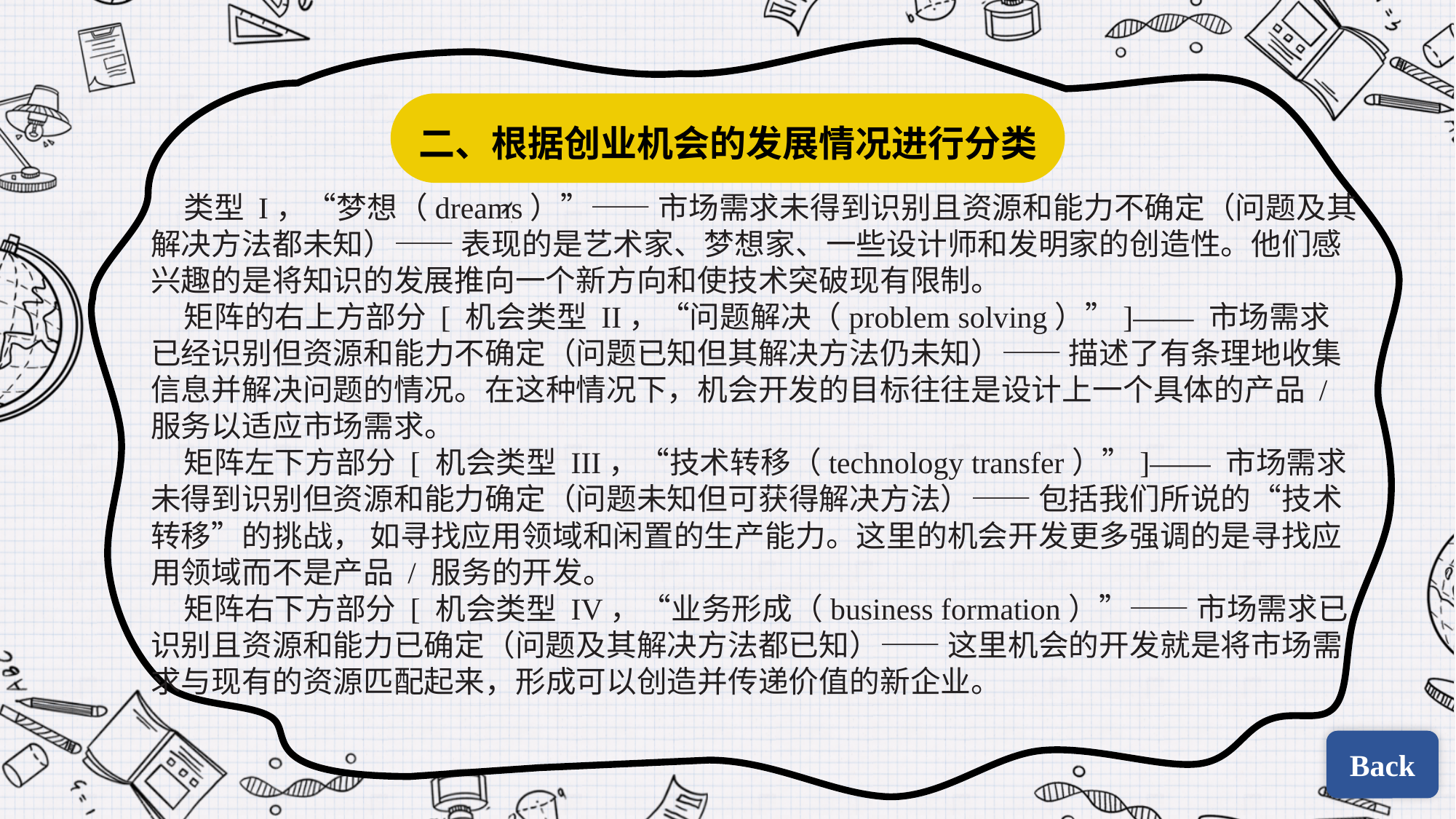

二、根据创业机会的发展情况进行分类
类型 I，“梦想（dreams）”—— 市场需求未得到识别且资源和能力不确定（问题及其解决方法都未知）—— 表现的是艺术家、梦想家、一些设计师和发明家的创造性。他们感兴趣的是将知识的发展推向一个新方向和使技术突破现有限制。
矩阵的右上方部分 [ 机会类型 II，“问题解决（problem solving）”]—— 市场需求已经识别但资源和能力不确定（问题已知但其解决方法仍未知）—— 描述了有条理地收集信息并解决问题的情况。在这种情况下，机会开发的目标往往是设计上一个具体的产品 / 服务以适应市场需求。
矩阵左下方部分 [ 机会类型 III，“技术转移（technology transfer）”]—— 市场需求未得到识别但资源和能力确定（问题未知但可获得解决方法）—— 包括我们所说的“技术转移”的挑战， 如寻找应用领域和闲置的生产能力。这里的机会开发更多强调的是寻找应用领域而不是产品 / 服务的开发。
矩阵右下方部分 [ 机会类型 IV，“业务形成（business formation）”—— 市场需求已识别且资源和能力已确定（问题及其解决方法都已知）—— 这里机会的开发就是将市场需求与现有的资源匹配起来，形成可以创造并传递价值的新企业。

Back